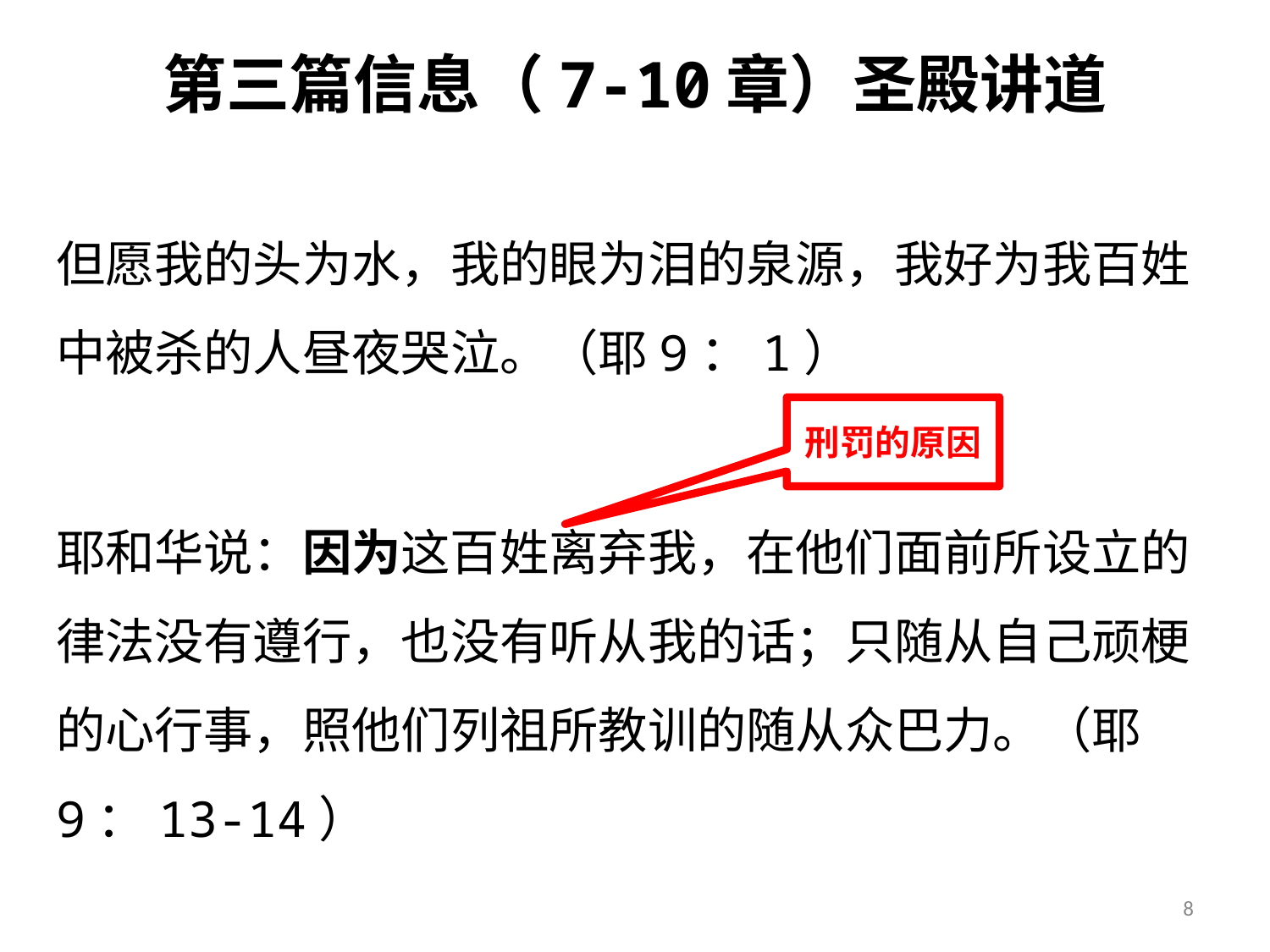

# 第三篇信息（7-10章）圣殿讲道

但愿我的头为水，我的眼为泪的泉源，我好为我百姓中被杀的人昼夜哭泣。（耶9：1）

耶和华说：因为这百姓离弃我，在他们面前所设立的律法没有遵行，也没有听从我的话；只随从自己顽梗的心行事，照他们列祖所教训的随从众巴力。（耶9：13-14）
刑罚的原因
8